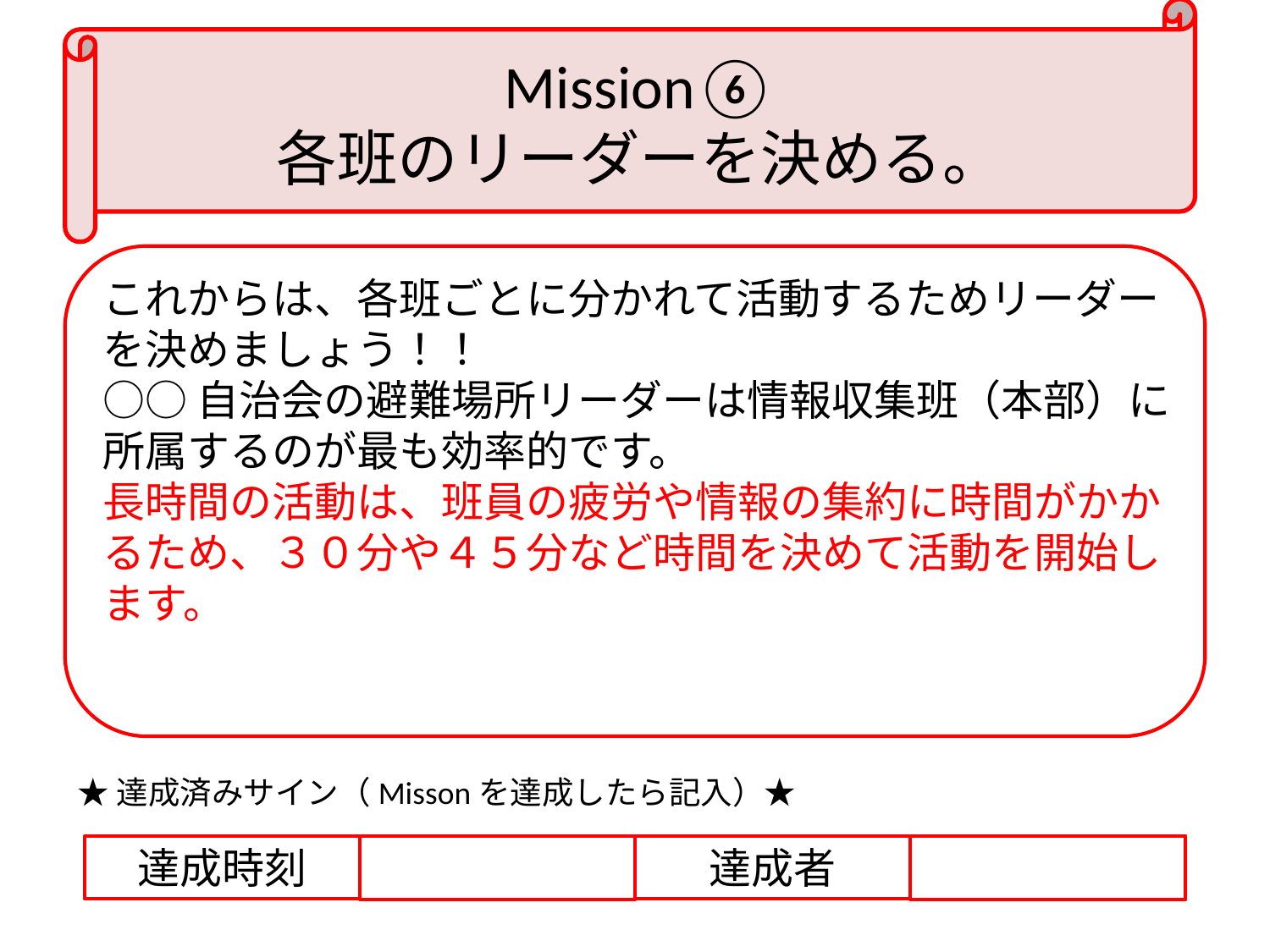

# Mission⑥ 各班のリーダーを決める。

これからは、各班ごとに分かれて活動するためリーダーを決めましょう！！
○○自治会の避難場所リーダーは情報収集班（本部）に所属するのが最も効率的です。
長時間の活動は、班員の疲労や情報の集約に時間がかかるため、３０分や４５分など時間を決めて活動を開始します。
★達成済みサイン（Missonを達成したら記入）★
達成時刻

達成者